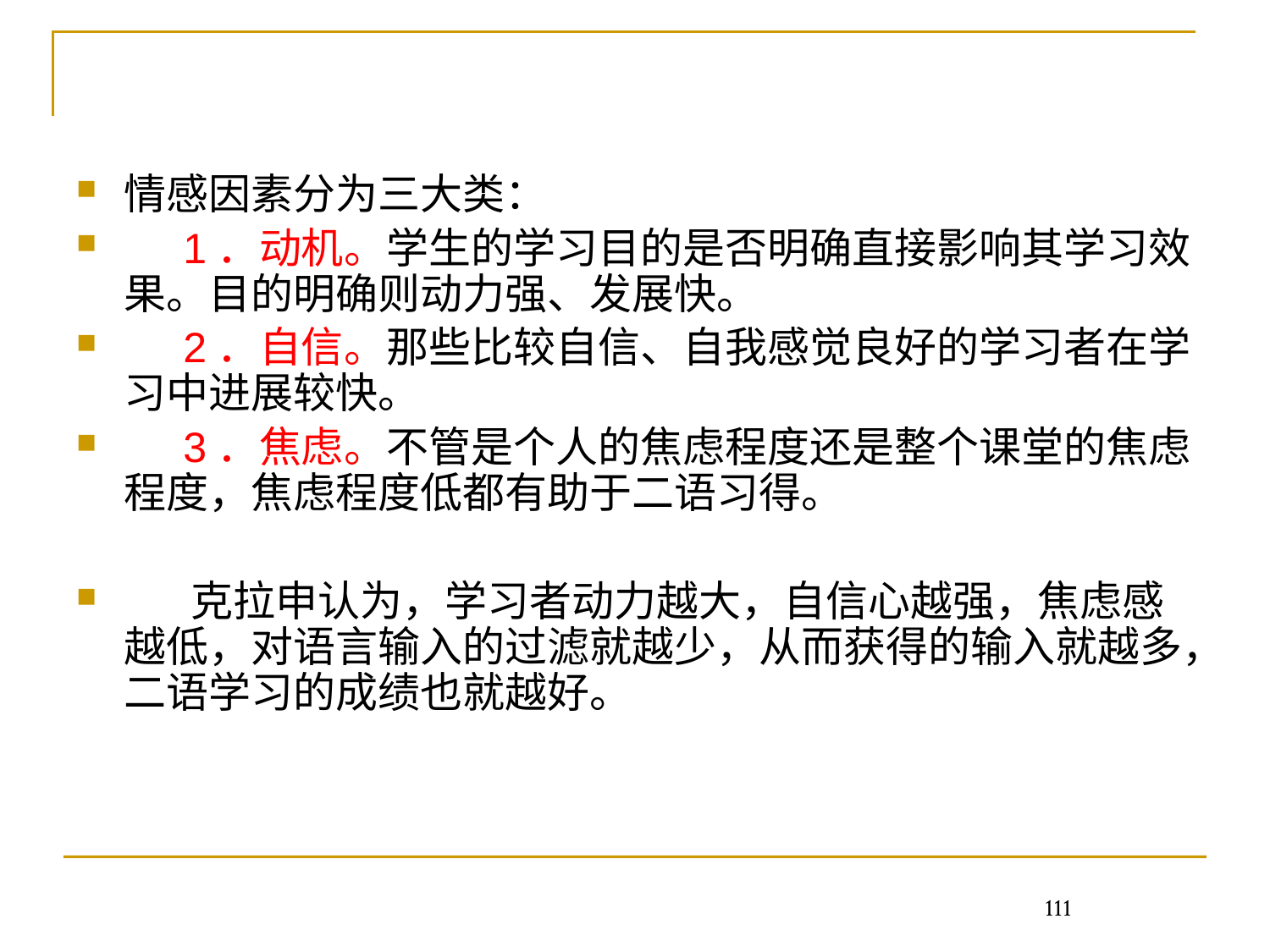

情感因素分为三大类：
     1．动机。学生的学习目的是否明确直接影响其学习效果。目的明确则动力强、发展快。
     2．自信。那些比较自信、自我感觉良好的学习者在学习中进展较快。
     3．焦虑。不管是个人的焦虑程度还是整个课堂的焦虑程度，焦虑程度低都有助于二语习得。

      克拉申认为，学习者动力越大，自信心越强，焦虑感越低，对语言输入的过滤就越少，从而获得的输入就越多，二语学习的成绩也就越好。
111